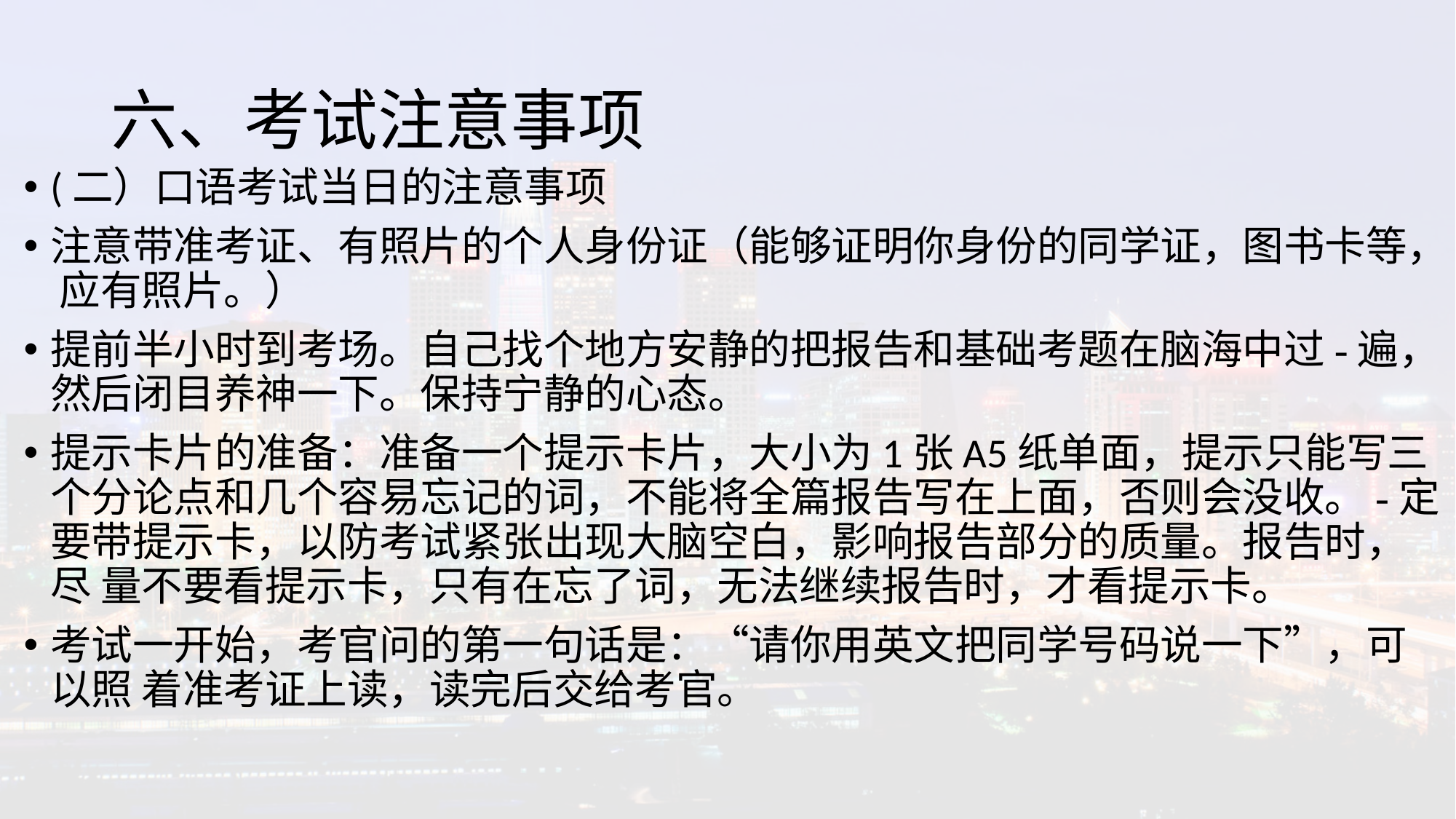

# 六、考试注意事项
(二）口语考试当日的注意事项
注意带准考证、有照片的个人身份证（能够证明你身份的同学证，图书卡等， 应有照片。）
提前半小时到考场。自己找个地方安静的把报告和基础考题在脑海中过-遍， 然后闭目养神一下。保持宁静的心态。
提示卡片的准备：准备一个提示卡片，大小为1张A5纸单面，提示只能写三 个分论点和几个容易忘记的词，不能将全篇报告写在上面，否则会没收。-定 要带提示卡，以防考试紧张出现大脑空白，影响报告部分的质量。报告时，尽 量不要看提示卡，只有在忘了词，无法继续报告时，才看提示卡。
考试一开始，考官问的第一句话是：“请你用英文把同学号码说一下”，可以照 着准考证上读，读完后交给考官。